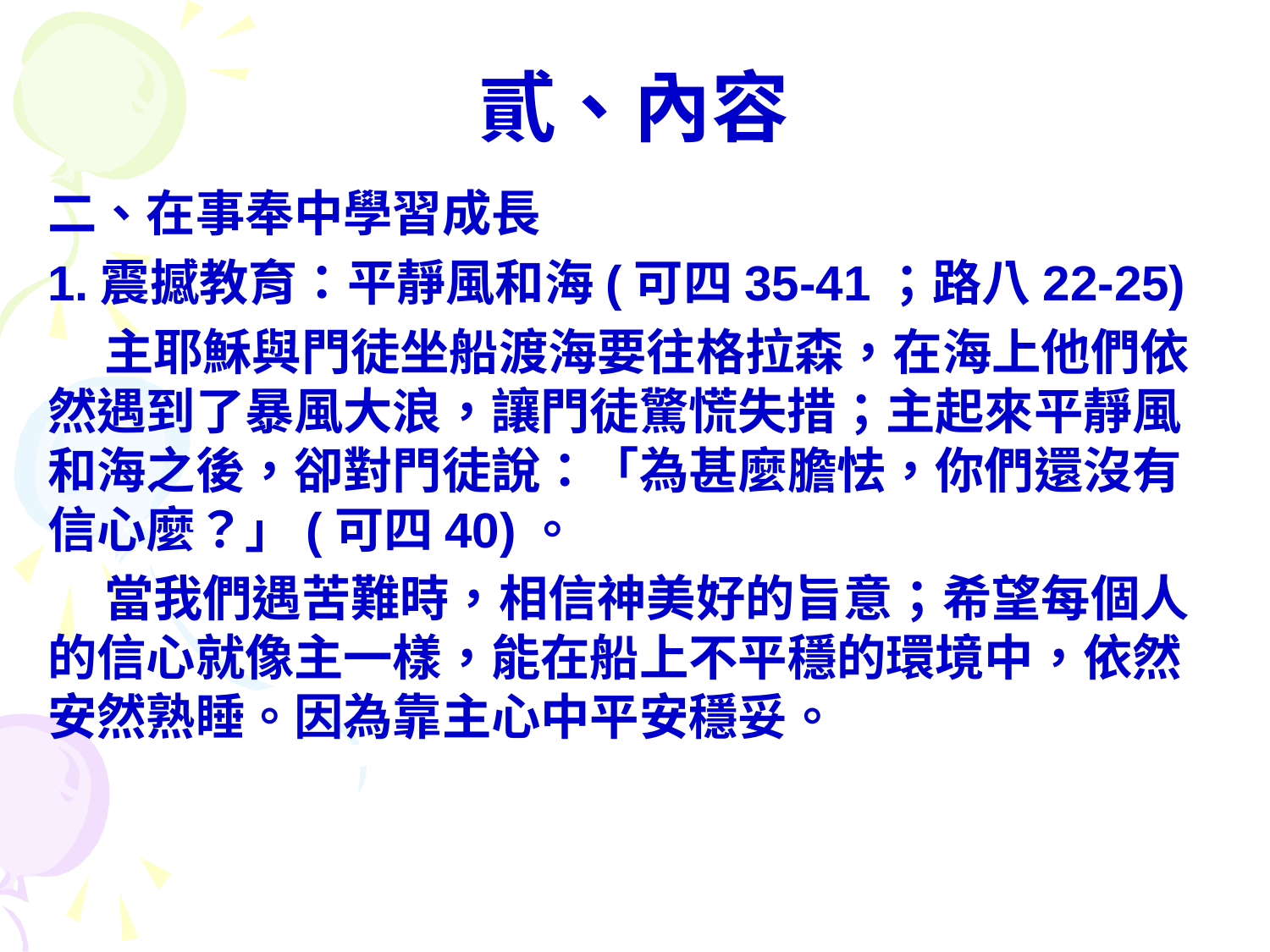

# 貳、內容
二、在事奉中學習成長
1.震撼教育：平靜風和海(可四35-41；路八22-25)
    主耶穌與門徒坐船渡海要往格拉森，在海上他們依然遇到了暴風大浪，讓門徒驚慌失措；主起來平靜風和海之後，卻對門徒說：「為甚麼膽怯，你們還沒有信心麼？」(可四40)。
    當我們遇苦難時，相信神美好的旨意；希望每個人的信心就像主一樣，能在船上不平穩的環境中，依然安然熟睡。因為靠主心中平安穩妥。